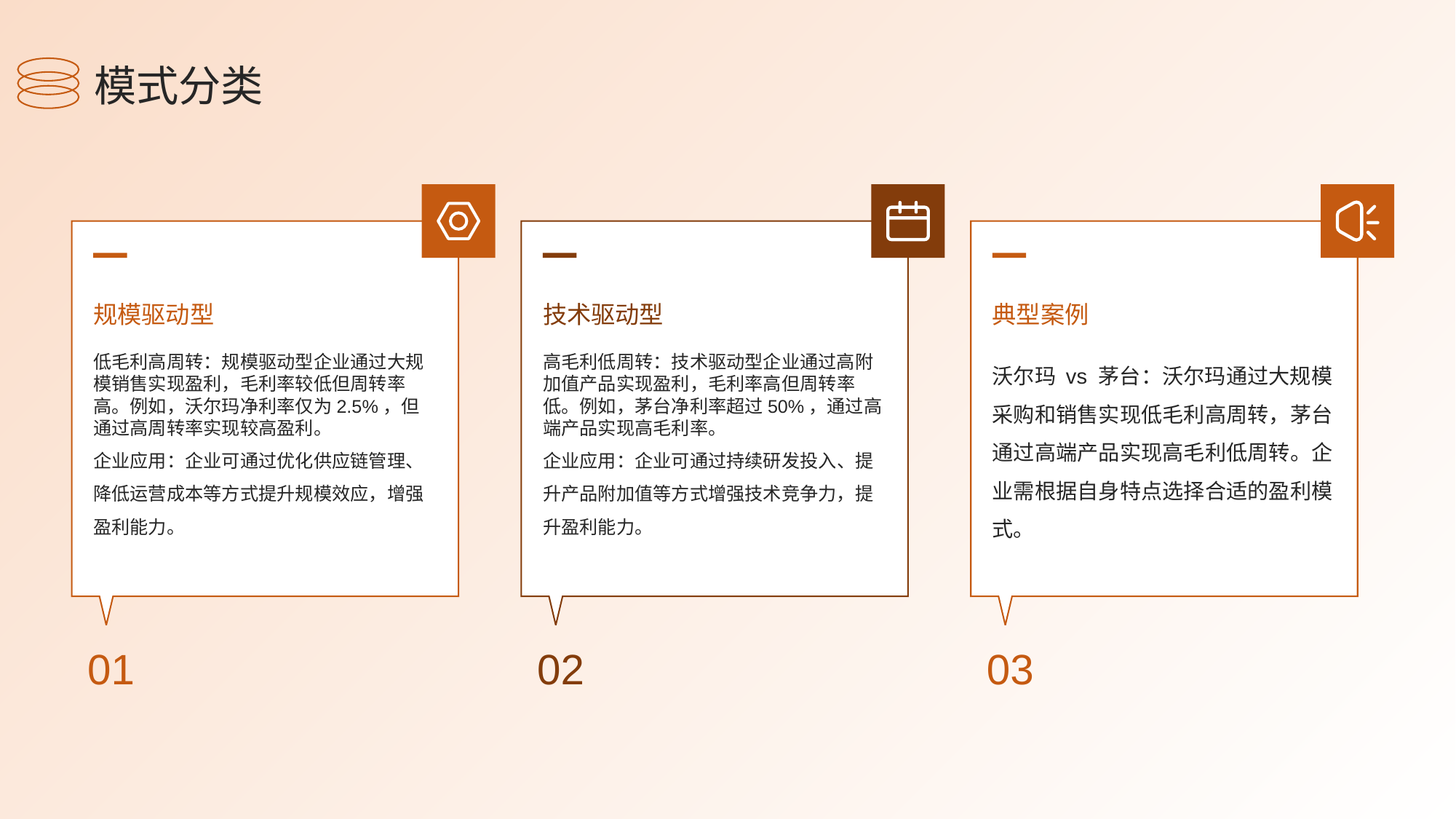

模式分类

规模驱动型
技术驱动型
典型案例
低毛利高周转：规模驱动型企业通过大规模销售实现盈利，毛利率较低但周转率高。例如，沃尔玛净利率仅为2.5%，但通过高周转率实现较高盈利。
企业应用：企业可通过优化供应链管理、降低运营成本等方式提升规模效应，增强盈利能力。
高毛利低周转：技术驱动型企业通过高附加值产品实现盈利，毛利率高但周转率低。例如，茅台净利率超过50%，通过高端产品实现高毛利率。
企业应用：企业可通过持续研发投入、提升产品附加值等方式增强技术竞争力，提升盈利能力。
沃尔玛 vs 茅台：沃尔玛通过大规模采购和销售实现低毛利高周转，茅台通过高端产品实现高毛利低周转。企业需根据自身特点选择合适的盈利模式。
01
02
03